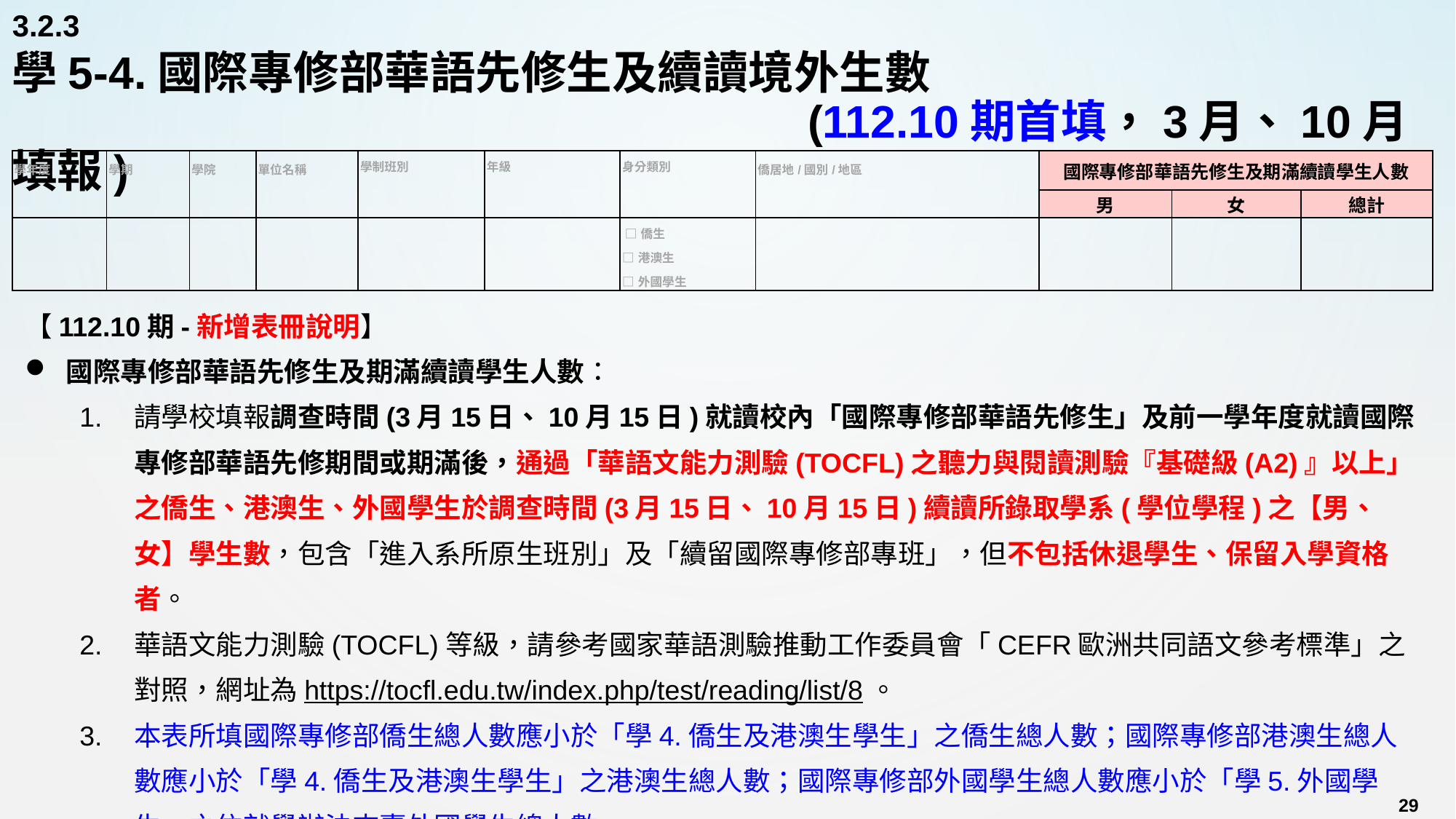

3.2.3
# 學5-4.國際專修部華語先修生及續讀境外生數 (112.10期首填，3月、10月填報)
| 學年度 | 學期 | 學院 | 單位名稱 | 學制班別 | 年級 | 身分類別 | 僑居地/國別/地區 | 國際專修部華語先修生及期滿續讀學生人數 |  |  |
| --- | --- | --- | --- | --- | --- | --- | --- | --- | --- | --- |
|  |  |  |  |  |  |  |  | 男 | 女 | 總計 |
|  |  |  |  |  |  | □僑生 □港澳生 □外國學生 |  |  |  |  |
【112.10期-新增表冊說明】
國際專修部華語先修生及期滿續讀學生人數：
請學校填報調查時間(3月15日、10月15日)就讀校內「國際專修部華語先修生」及前一學年度就讀國際專修部華語先修期間或期滿後，通過「華語文能力測驗(TOCFL)之聽力與閱讀測驗『基礎級(A2)』以上」之僑生、港澳生、外國學生於調查時間(3月15日、10月15日)續讀所錄取學系(學位學程)之【男、女】學生數，包含「進入系所原生班別」及「續留國際專修部專班」，但不包括休退學生、保留入學資格者。
華語文能力測驗(TOCFL)等級，請參考國家華語測驗推動工作委員會「CEFR歐洲共同語文參考標準」之對照，網址為https://tocfl.edu.tw/index.php/test/reading/list/8。
本表所填國際專修部僑生總人數應小於「學4.僑生及港澳生學生」之僑生總人數；國際專修部港澳生總人數應小於「學4.僑生及港澳生學生」之港澳生總人數；國際專修部外國學生總人數應小於「學5.外國學生」之依就學辦法來臺外國學生總人數。